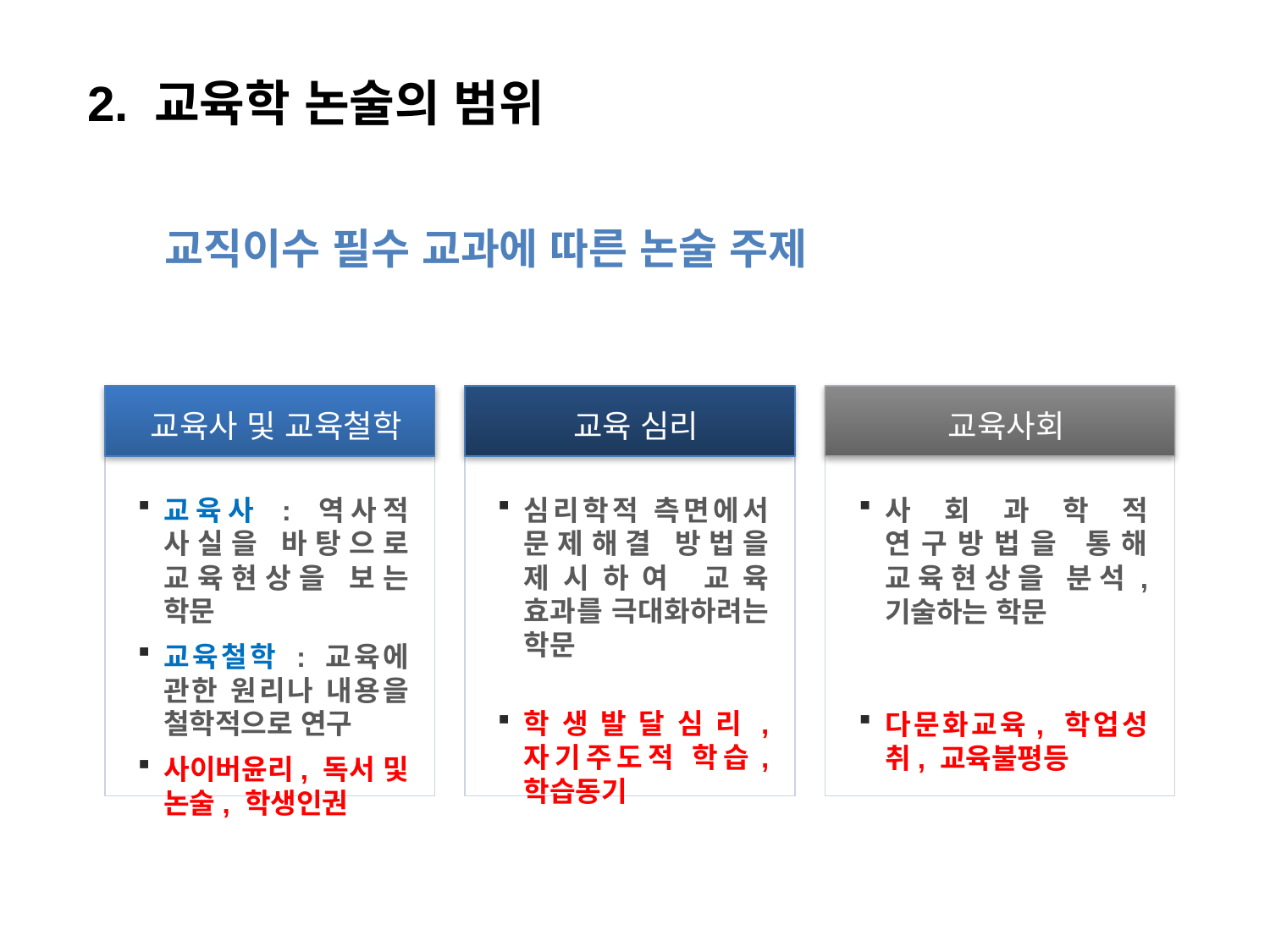

2. 교육학 논술의 범위
교직이수 필수 교과에 따른 논술 주제

교육사 및 교육철학
교육사 : 역사적 사실을 바탕으로 교육현상을 보는 학문
교육철학 : 교육에 관한 원리나 내용을 철학적으로 연구
사이버윤리, 독서 및 논술, 학생인권

교육 심리
심리학적 측면에서 문제해결 방법을 제시하여 교육 효과를 극대화하려는 학문

학생발달심리, 자기주도적 학습, 학습동기

교육사회
사회과학적 연구방법을 통해 교육현상을 분석, 기술하는 학문

다문화교육, 학업성취, 교육불평등